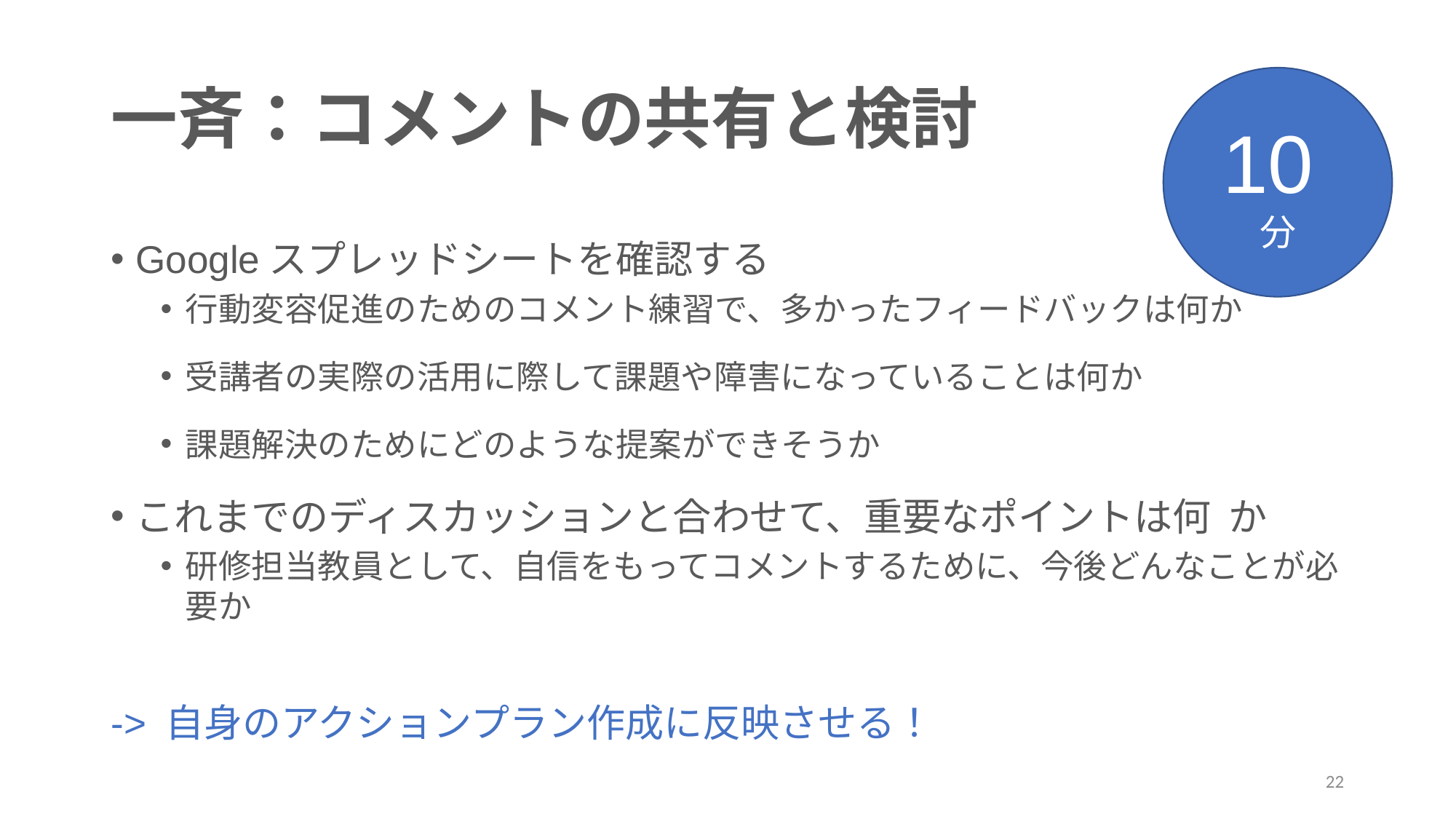

# 一斉：コメントの共有と検討
10分
Googleスプレッドシートを確認する
行動変容促進のためのコメント練習で、多かったフィードバックは何か

受講者の実際の活用に際して課題や障害になっていることは何か

課題解決のためにどのような提案ができそうか

これまでのディスカッションと合わせて、重要なポイントは何	か
研修担当教員として、自信をもってコメントするために、今後どんなことが必要か

-> 自身のアクションプラン作成に反映させる！
22